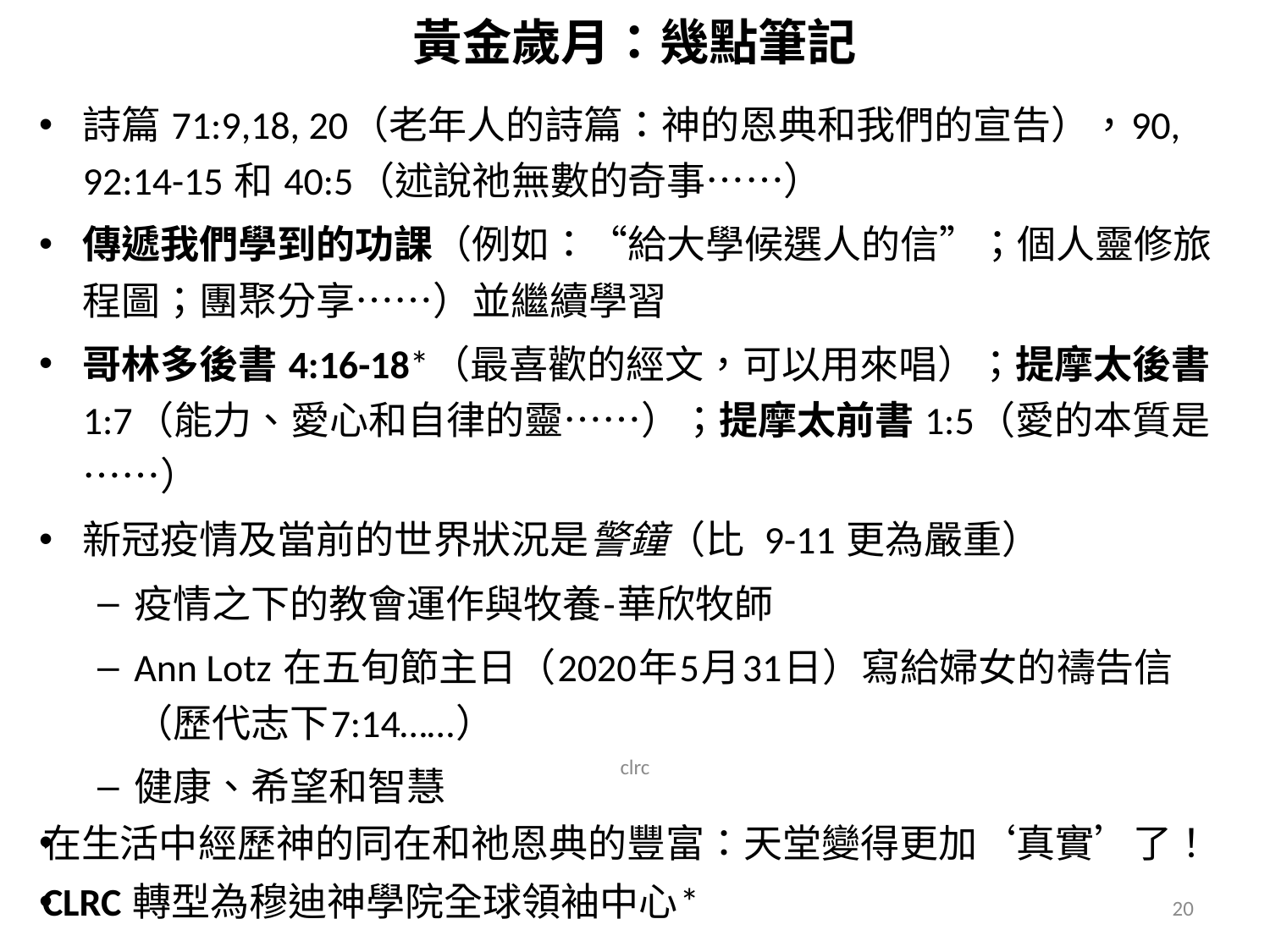

# 黃金歲月：幾點筆記
詩篇 71:9,18, 20（老年人的詩篇：神的恩典和我們的宣告），90, 92:14-15 和 40:5（述說祂無數的奇事……）
傳遞我們學到的功課（例如：“給大學候選人的信”；個人靈修旅程圖；團聚分享……）並繼續學習
哥林多後書 4:16-18*（最喜歡的經文，可以用來唱）；提摩太後書 1:7（能力、愛心和自律的靈……）；提摩太前書 1:5（愛的本質是……）
新冠疫情及當前的世界狀況是警鐘（比  9-11 更為嚴重）
疫情之下的教會運作與牧養-華欣牧師
Ann Lotz 在五旬節主日（2020年5月31日）寫給婦女的禱告信（歷代志下7:14……）
健康、希望和智慧
在生活中經歷神的同在和祂恩典的豐富：天堂變得更加‘真實’了！
CLRC 轉型為穆迪神學院全球領袖中心*

clrc
20